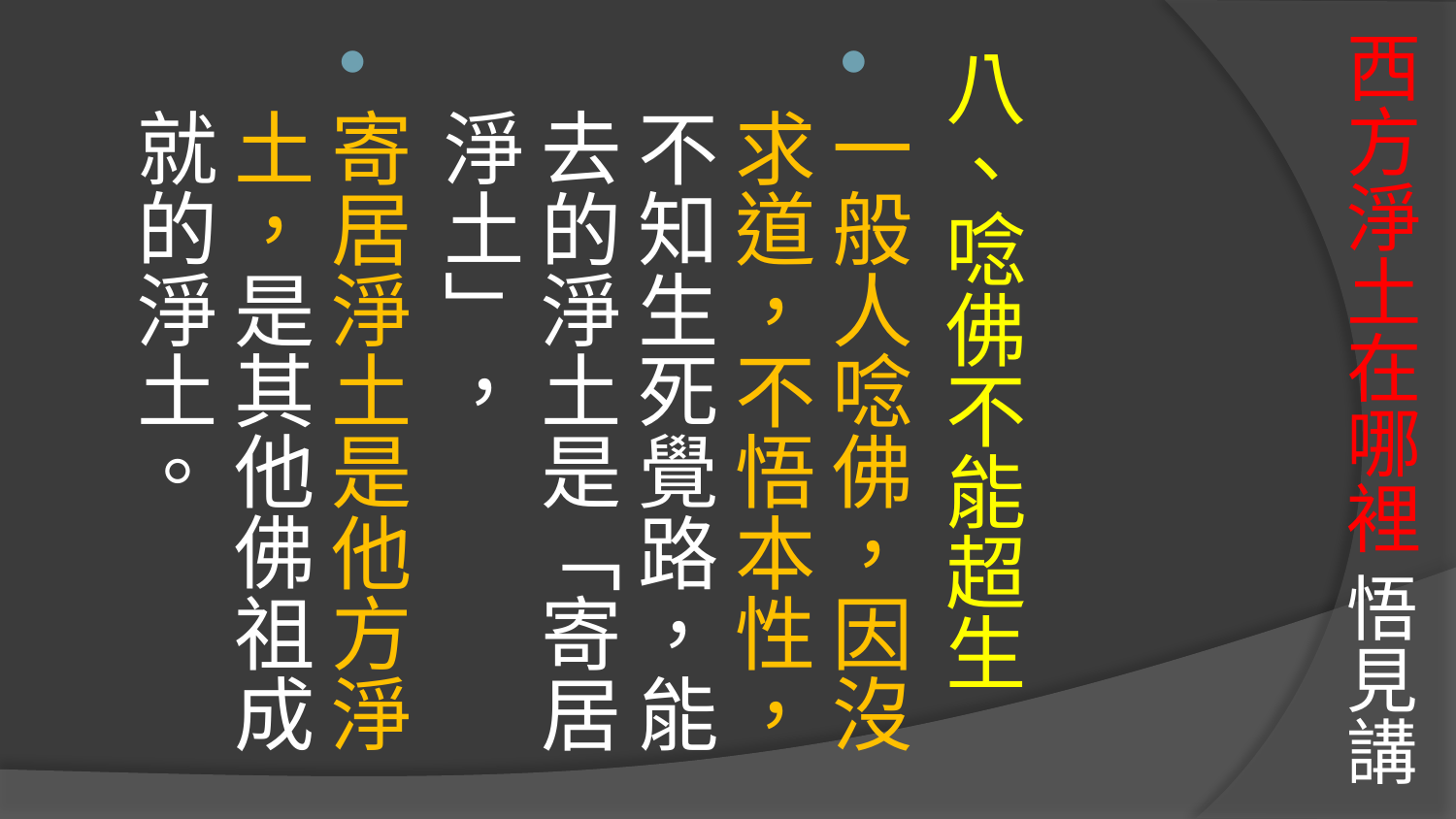

# 西方淨土在哪裡 悟見講
八、唸佛不能超生
一般人唸佛，因沒求道，不悟本性，不知生死覺路，能去的淨土是「寄居淨土」，
寄居淨土是他方淨土，是其他佛祖成就的淨土。